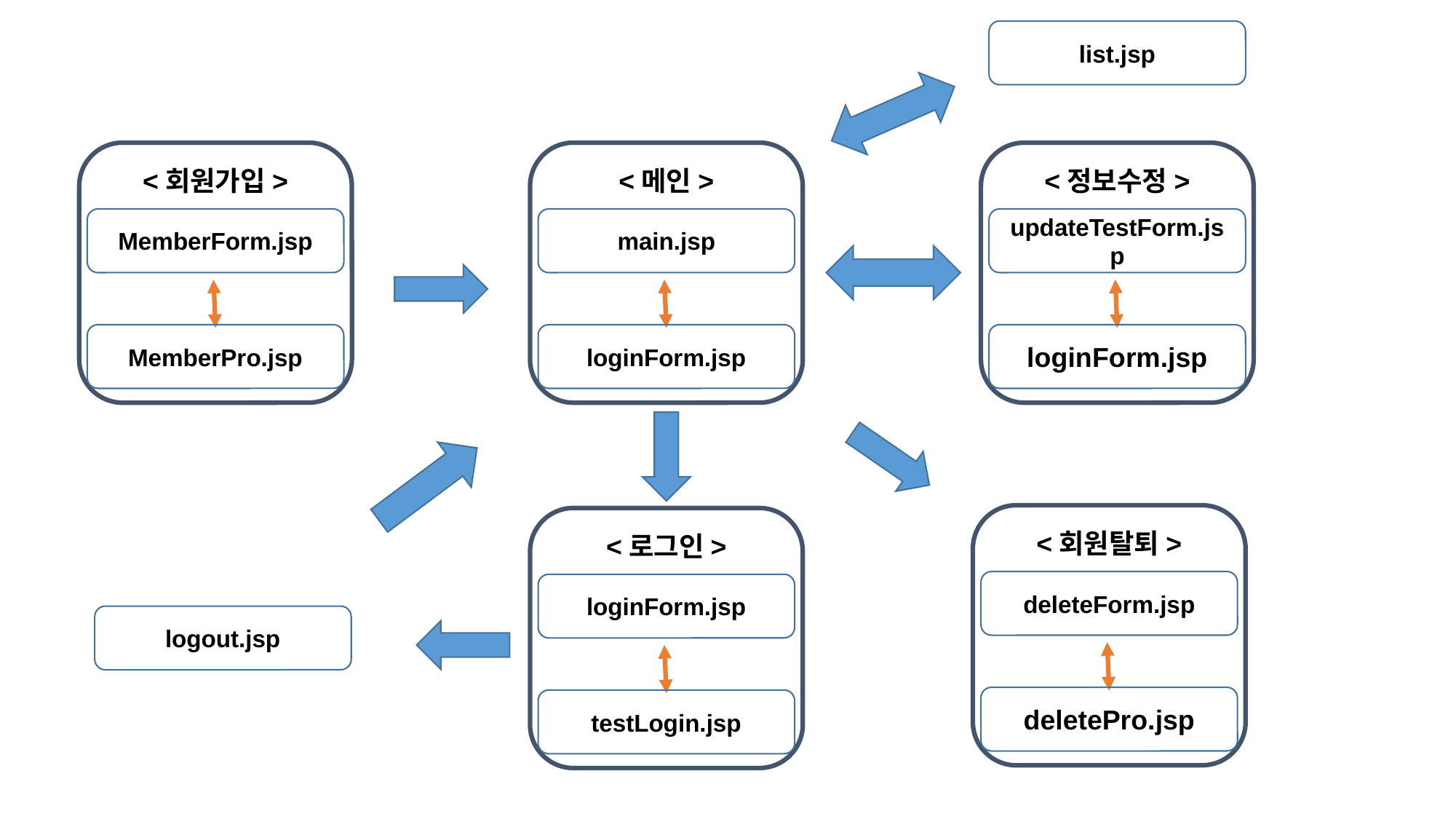

list.jsp

<회원가입>
<메인>
<정보수정>
MemberForm.jsp
main.jsp
updateTestForm.jsp

MemberPro.jsp
loginForm.jsp
loginForm.jsp

<회원탈퇴>
<로그인>
deleteForm.jsp
loginForm.jsp

logout.jsp
deletePro.jsp
testLogin.jsp